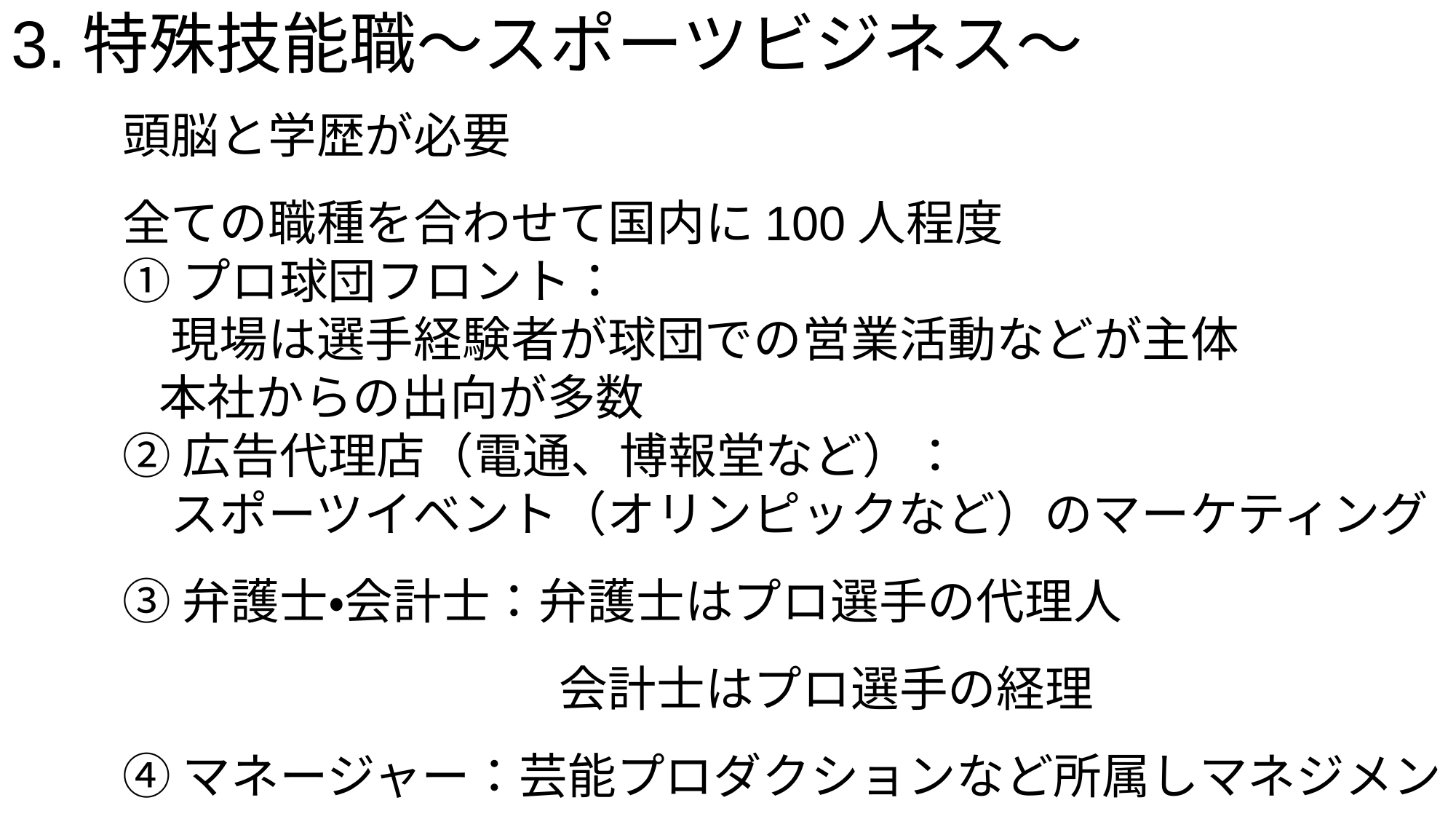

# 3.特殊技能職〜スポーツビジネス〜
頭脳と学歴が必要
全ての職種を合わせて国内に100人程度
①プロ球団フロント：
　現場は選手経験者が球団での営業活動などが主体
　本社からの出向が多数
②広告代理店（電通、博報堂など）：
　スポーツイベント（オリンピックなど）のマーケティング
③弁護士・会計士：弁護士はプロ選手の代理人
　　　　　　　　　会計士はプロ選手の経理
④マネージャー：芸能プロダクションなど所属しマネジメント